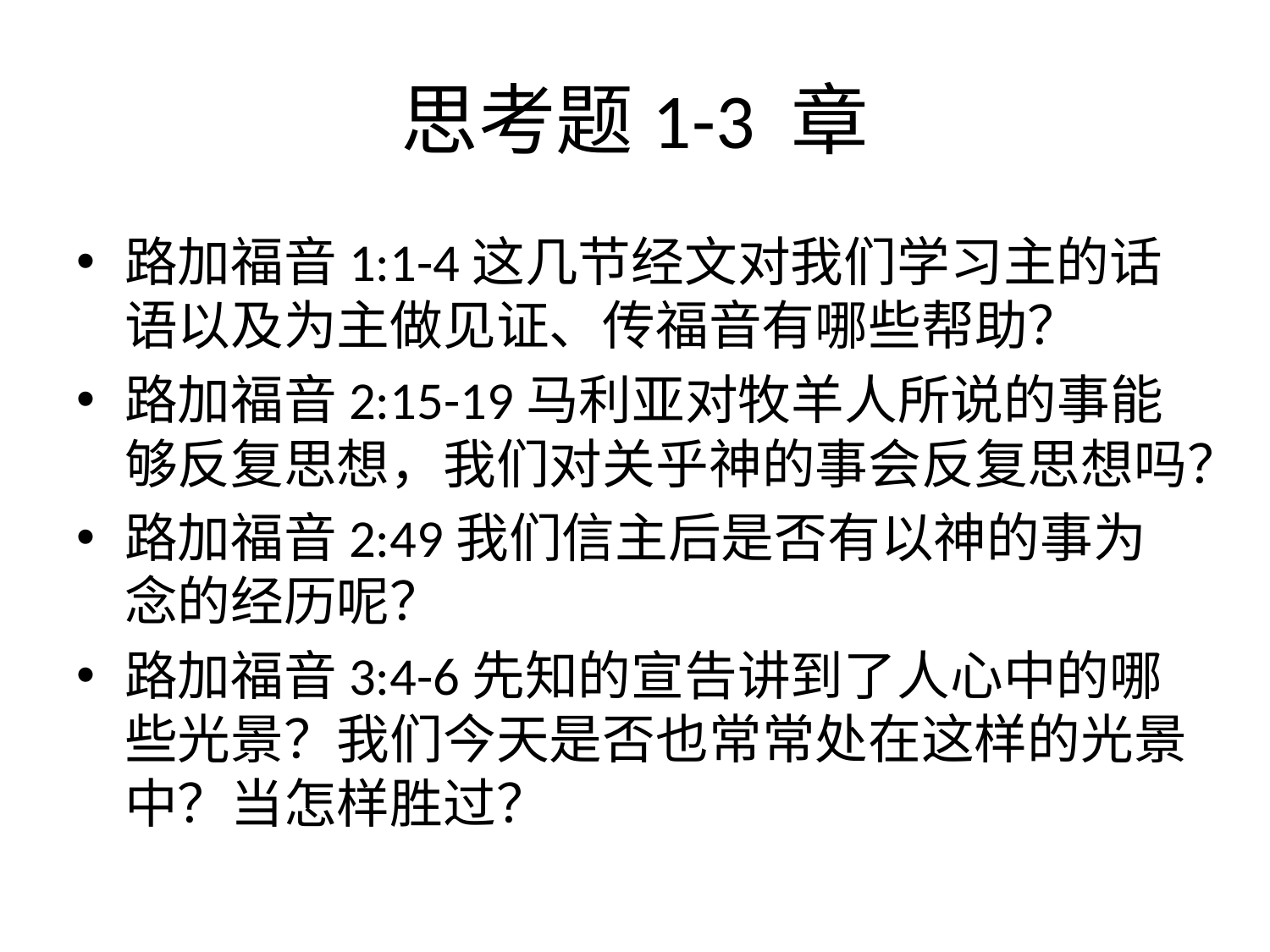

# 思考题1-3 章
路加福音1:1-4这几节经文对我们学习主的话语以及为主做见证、传福音有哪些帮助？
路加福音2:15-19马利亚对牧羊人所说的事能够反复思想，我们对关乎神的事会反复思想吗？
路加福音2:49我们信主后是否有以神的事为念的经历呢？
路加福音3:4-6先知的宣告讲到了人心中的哪些光景？我们今天是否也常常处在这样的光景中？当怎样胜过？